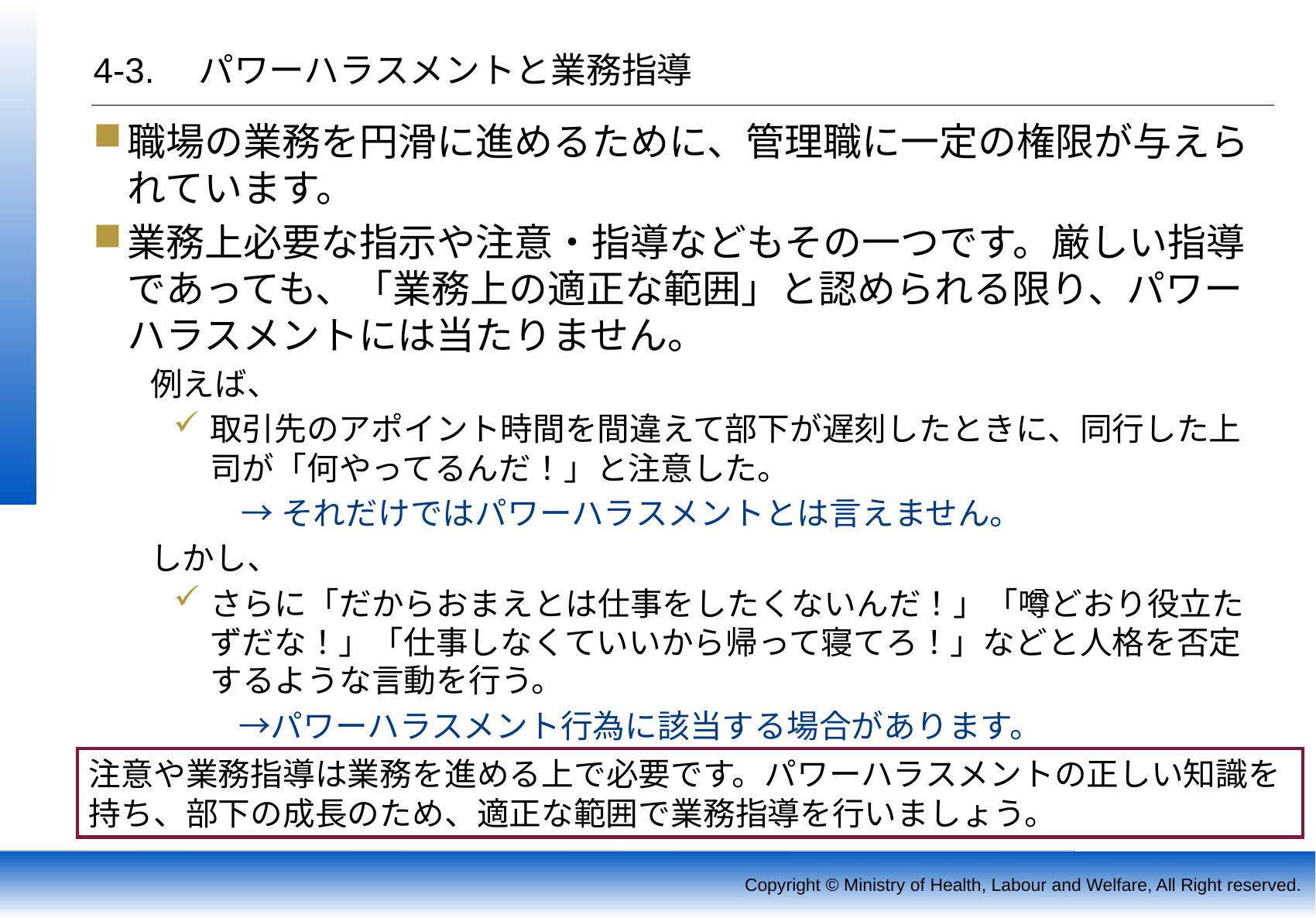

# 4-3.　パワーハラスメントと業務指導
職場の業務を円滑に進めるために、管理職に一定の権限が与えられています。
業務上必要な指示や注意・指導などもその一つです。厳しい指導であっても、「業務上の適正な範囲」と認められる限り、パワーハラスメントには当たりません。
例えば、
取引先のアポイント時間を間違えて部下が遅刻したときに、同行した上司が「何やってるんだ！」と注意した。
→それだけではパワーハラスメントとは言えません。
しかし、
さらに「だからおまえとは仕事をしたくないんだ！」「噂どおり役立たずだな！」「仕事しなくていいから帰って寝てろ！」などと人格を否定するような言動を行う。
　　→パワーハラスメント行為に該当する場合があります。
注意や業務指導は業務を進める上で必要です。パワーハラスメントの正しい知識を持ち、部下の成長のため、適正な範囲で業務指導を行いましょう。